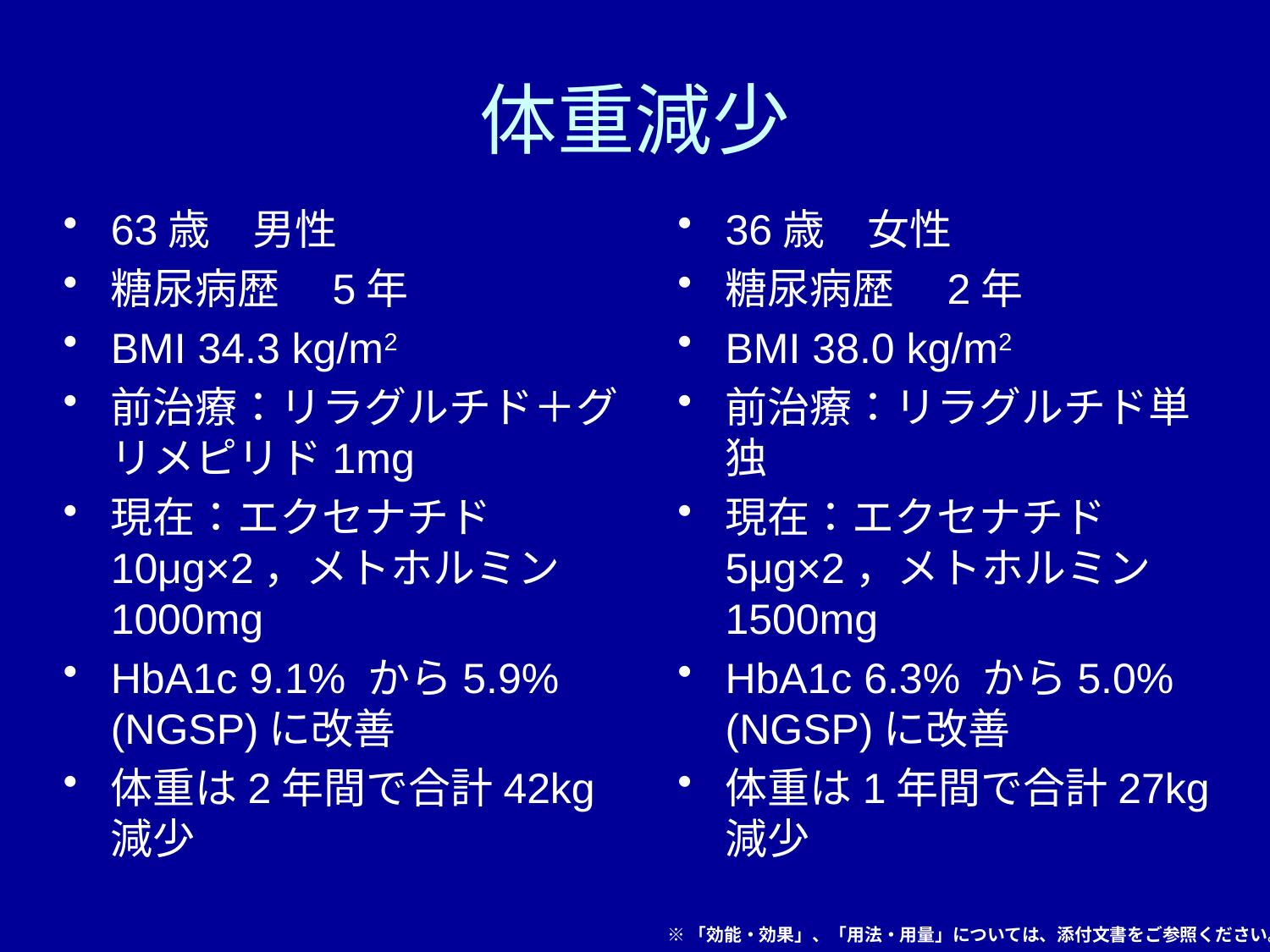

# 体重減少
63歳　男性
糖尿病歴　5年
BMI 34.3 kg/m2
前治療：リラグルチド＋グリメピリド1mg
現在：エクセナチド10μg×2，メトホルミン1000mg
HbA1c 9.1% から5.9%(NGSP)に改善
体重は2年間で合計42kg減少
36歳　女性
糖尿病歴　2年
BMI 38.0 kg/m2
前治療：リラグルチド単独
現在：エクセナチド5μg×2，メトホルミン1500mg
HbA1c 6.3% から5.0%(NGSP)に改善
体重は1年間で合計27kg減少
※「効能・効果」、「用法・用量」については、添付文書をご参照ください。